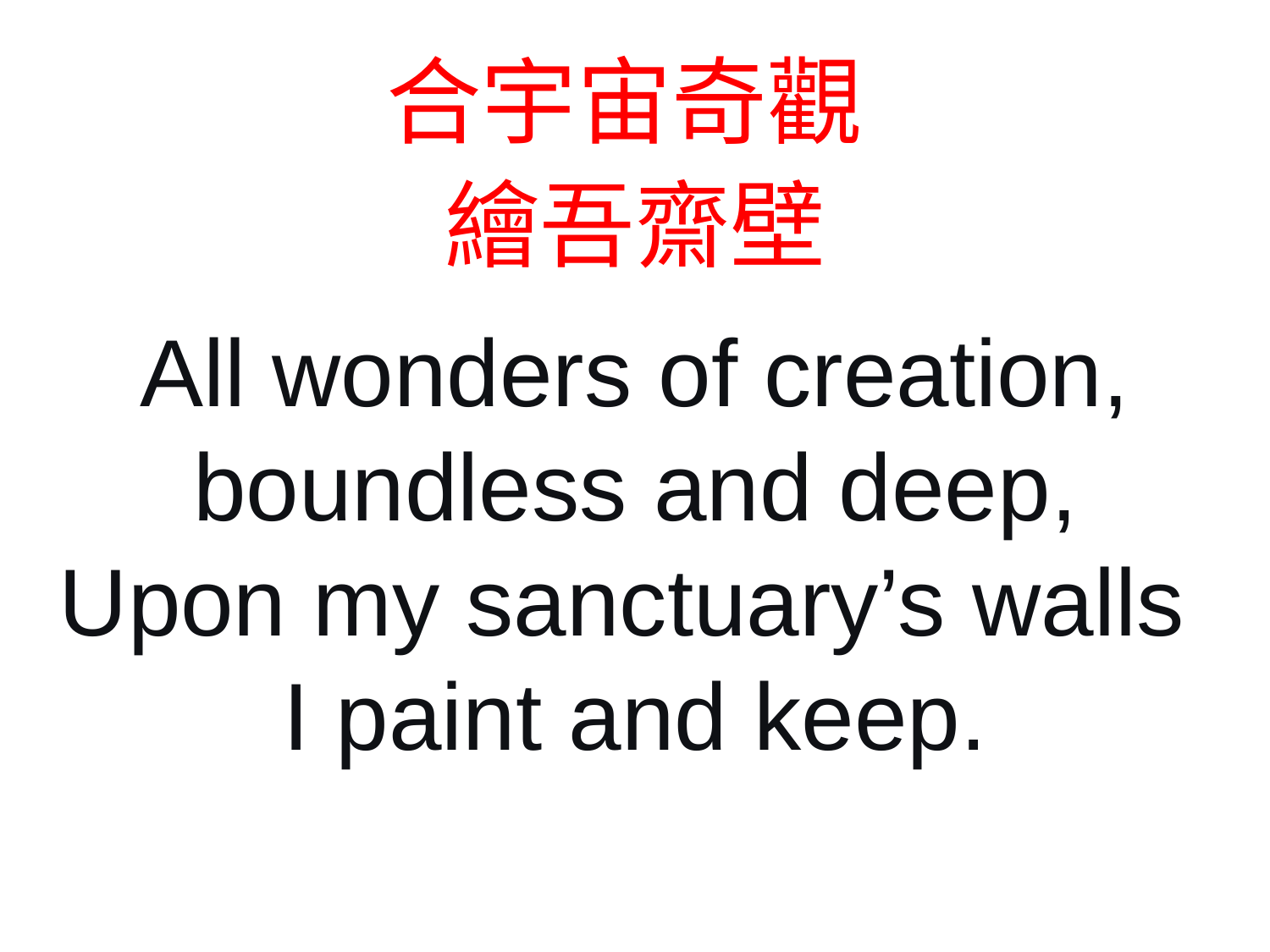

合宇宙奇觀
繪吾齋壁
All wonders of creation, boundless and deep,
Upon my sanctuary’s walls
I paint and keep.